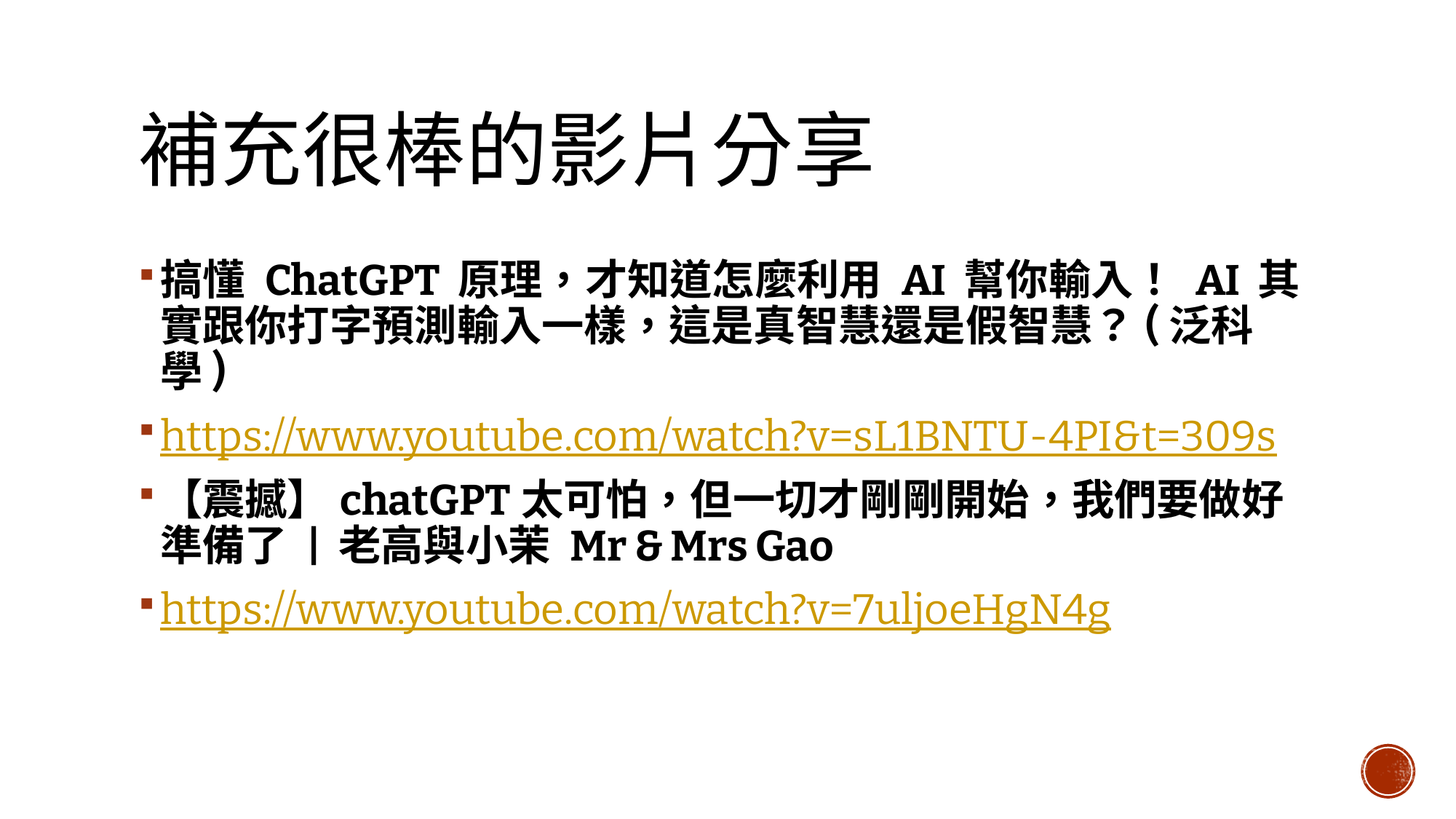

# 補充很棒的影片分享
搞懂 ChatGPT 原理，才知道怎麼利用 AI 幫你輸入！ AI 其實跟你打字預測輸入一樣，這是真智慧還是假智慧？(泛科學)
https://www.youtube.com/watch?v=sL1BNTU-4PI&t=309s
【震撼】chatGPT太可怕，但一切才剛剛開始，我們要做好準備了 | 老高與小茉 Mr & Mrs Gao
https://www.youtube.com/watch?v=7uljoeHgN4g